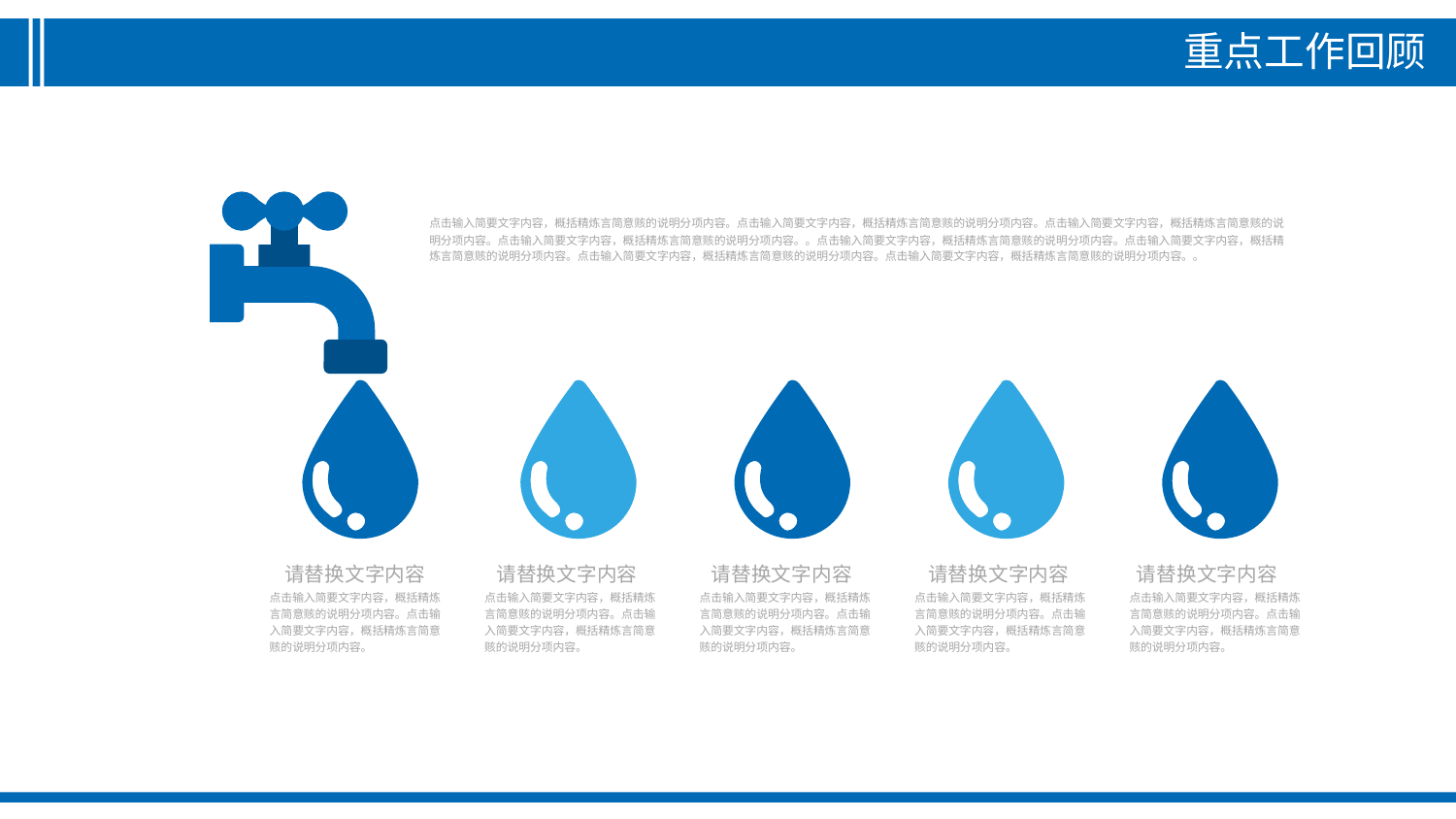

重点工作回顾

点击输入简要文字内容，概括精炼言简意赅的说明分项内容。点击输入简要文字内容，概括精炼言简意赅的说明分项内容。点击输入简要文字内容，概括精炼言简意赅的说明分项内容。点击输入简要文字内容，概括精炼言简意赅的说明分项内容。。点击输入简要文字内容，概括精炼言简意赅的说明分项内容。点击输入简要文字内容，概括精炼言简意赅的说明分项内容。点击输入简要文字内容，概括精炼言简意赅的说明分项内容。点击输入简要文字内容，概括精炼言简意赅的说明分项内容。。

请替换文字内容
点击输入简要文字内容，概括精炼言简意赅的说明分项内容。点击输入简要文字内容，概括精炼言简意赅的说明分项内容。
请替换文字内容
点击输入简要文字内容，概括精炼言简意赅的说明分项内容。点击输入简要文字内容，概括精炼言简意赅的说明分项内容。
请替换文字内容
点击输入简要文字内容，概括精炼言简意赅的说明分项内容。点击输入简要文字内容，概括精炼言简意赅的说明分项内容。
请替换文字内容
点击输入简要文字内容，概括精炼言简意赅的说明分项内容。点击输入简要文字内容，概括精炼言简意赅的说明分项内容。
请替换文字内容
点击输入简要文字内容，概括精炼言简意赅的说明分项内容。点击输入简要文字内容，概括精炼言简意赅的说明分项内容。
6